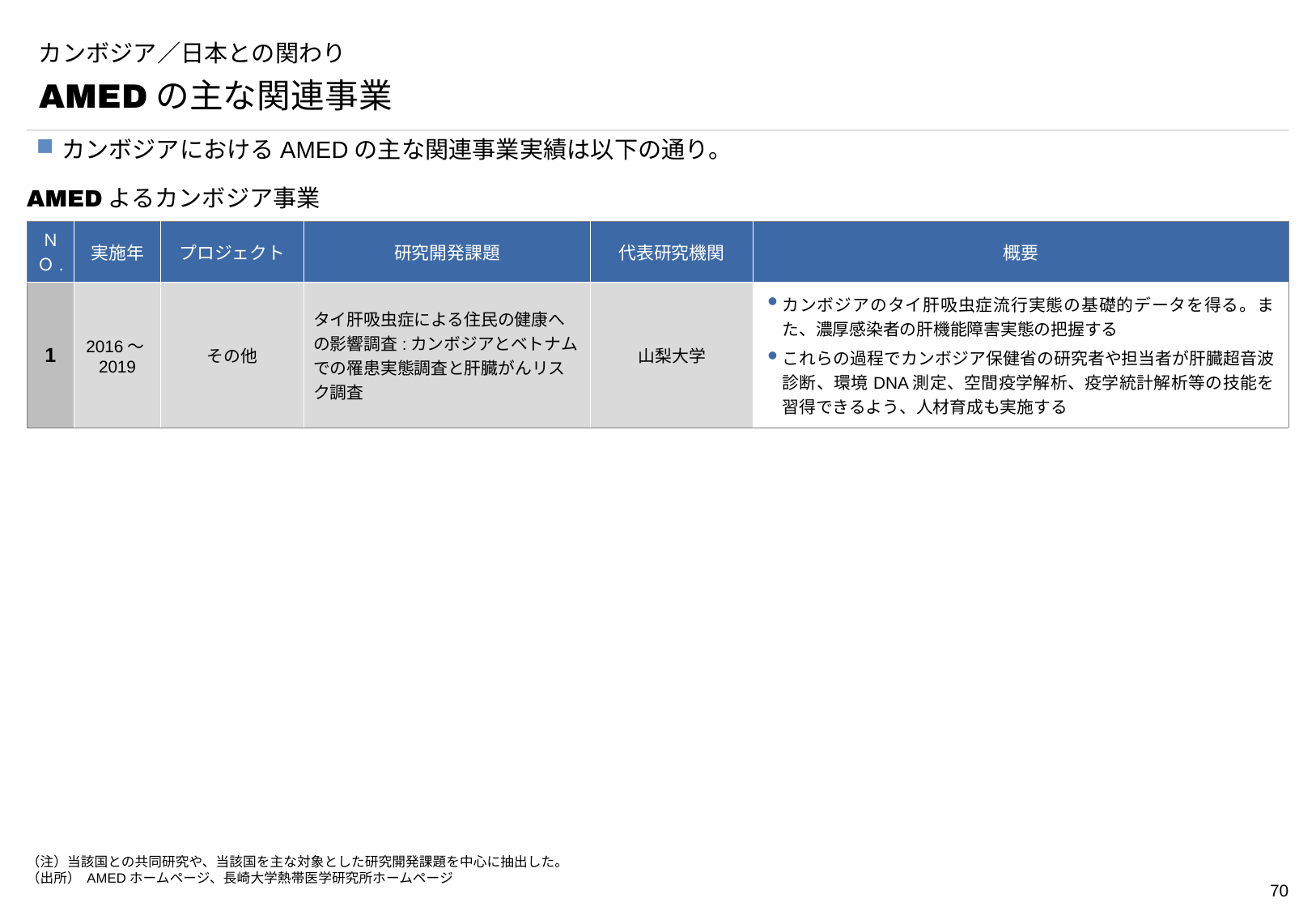

# カンボジア／日本との関わり
AMEDの主な関連事業
カンボジアにおけるAMEDの主な関連事業実績は以下の通り。
AMEDよるカンボジア事業
| ＮＯ. | 実施年 | プロジェクト | 研究開発課題 | 代表研究機関 | 概要 |
| --- | --- | --- | --- | --- | --- |
| 1 | 2016～2019 | その他 | タイ肝吸虫症による住民の健康への影響調査:カンボジアとベトナムでの罹患実態調査と肝臓がんリスク調査 | 山梨大学 | カンボジアのタイ肝吸虫症流行実態の基礎的データを得る。また、濃厚感染者の肝機能障害実態の把握する これらの過程でカンボジア保健省の研究者や担当者が肝臓超音波診断、環境DNA測定、空間疫学解析、疫学統計解析等の技能を習得できるよう、人材育成も実施する |
（注）当該国との共同研究や、当該国を主な対象とした研究開発課題を中心に抽出した。
（出所） AMEDホームページ、長崎大学熱帯医学研究所ホームページ